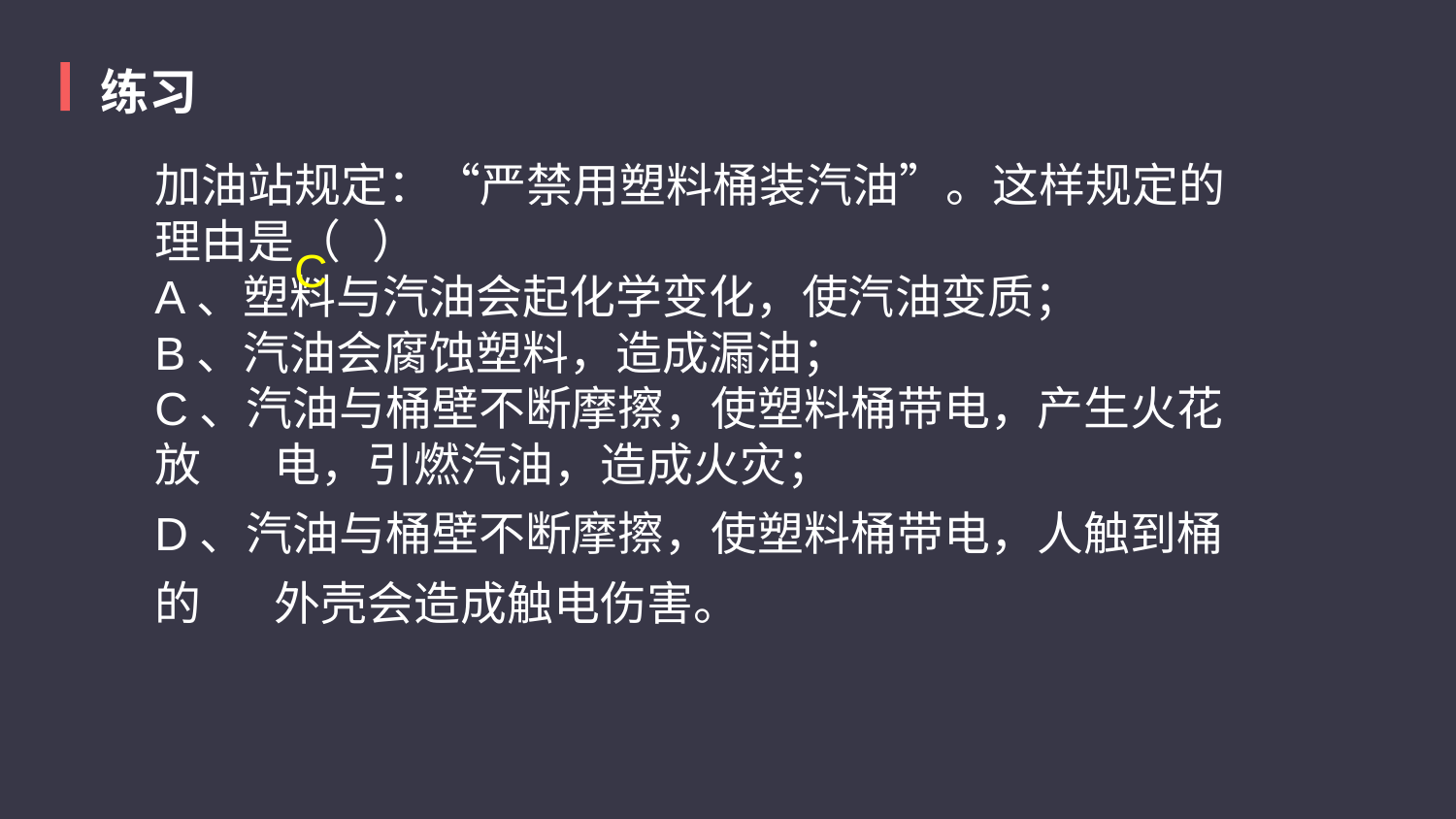

练习

加油站规定：“严禁用塑料桶装汽油”。这样规定的理由是（   ）
A、塑料与汽油会起化学变化，使汽油变质；
B、汽油会腐蚀塑料，造成漏油；
C、汽油与桶壁不断摩擦，使塑料桶带电，产生火花放       电，引燃汽油，造成火灾；
D、汽油与桶壁不断摩擦，使塑料桶带电，人触到桶的       外壳会造成触电伤害。
C